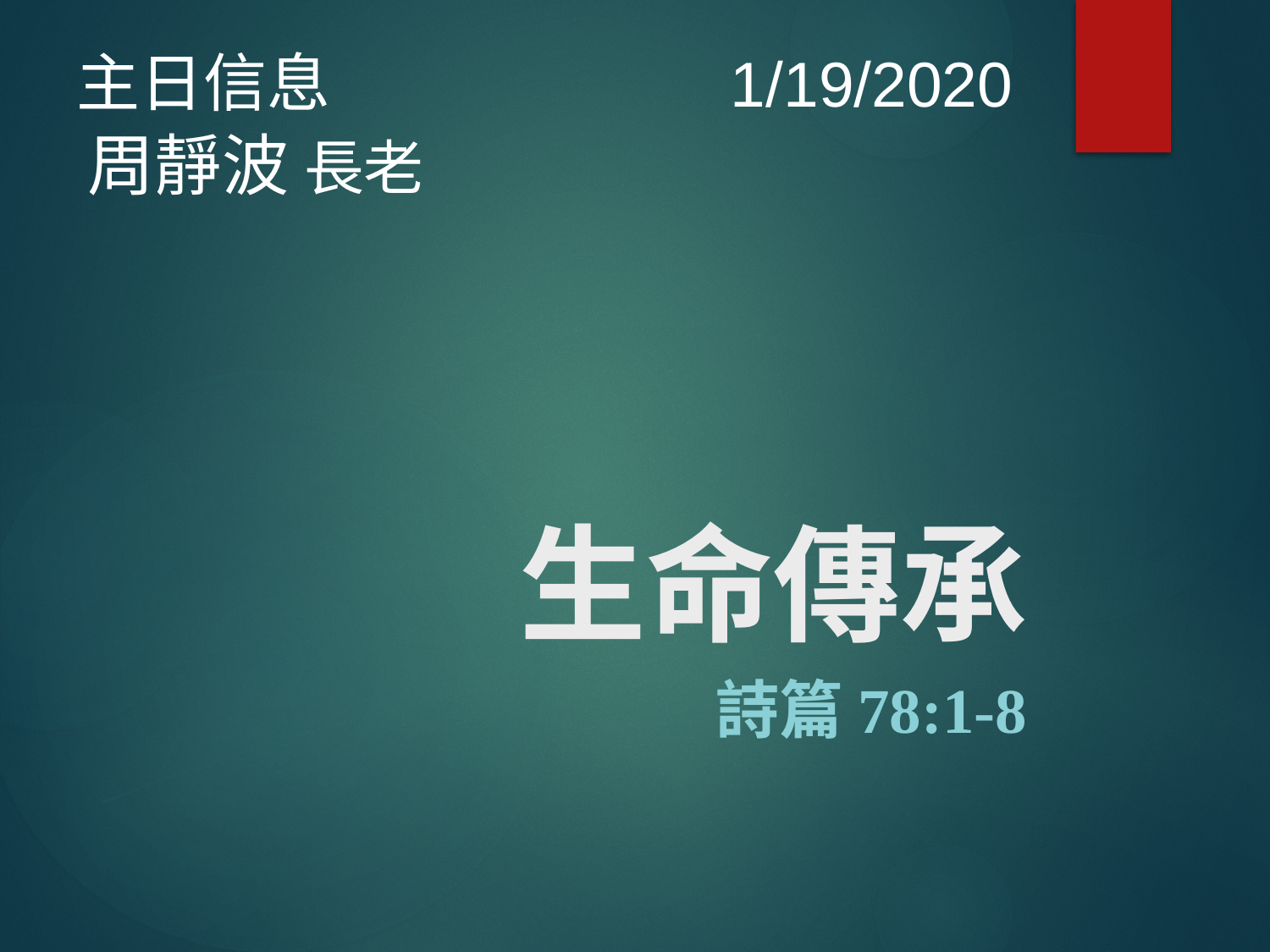

主日信息
1/19/2020
周靜波 長老
# 生命傳承
詩篇78:1-8